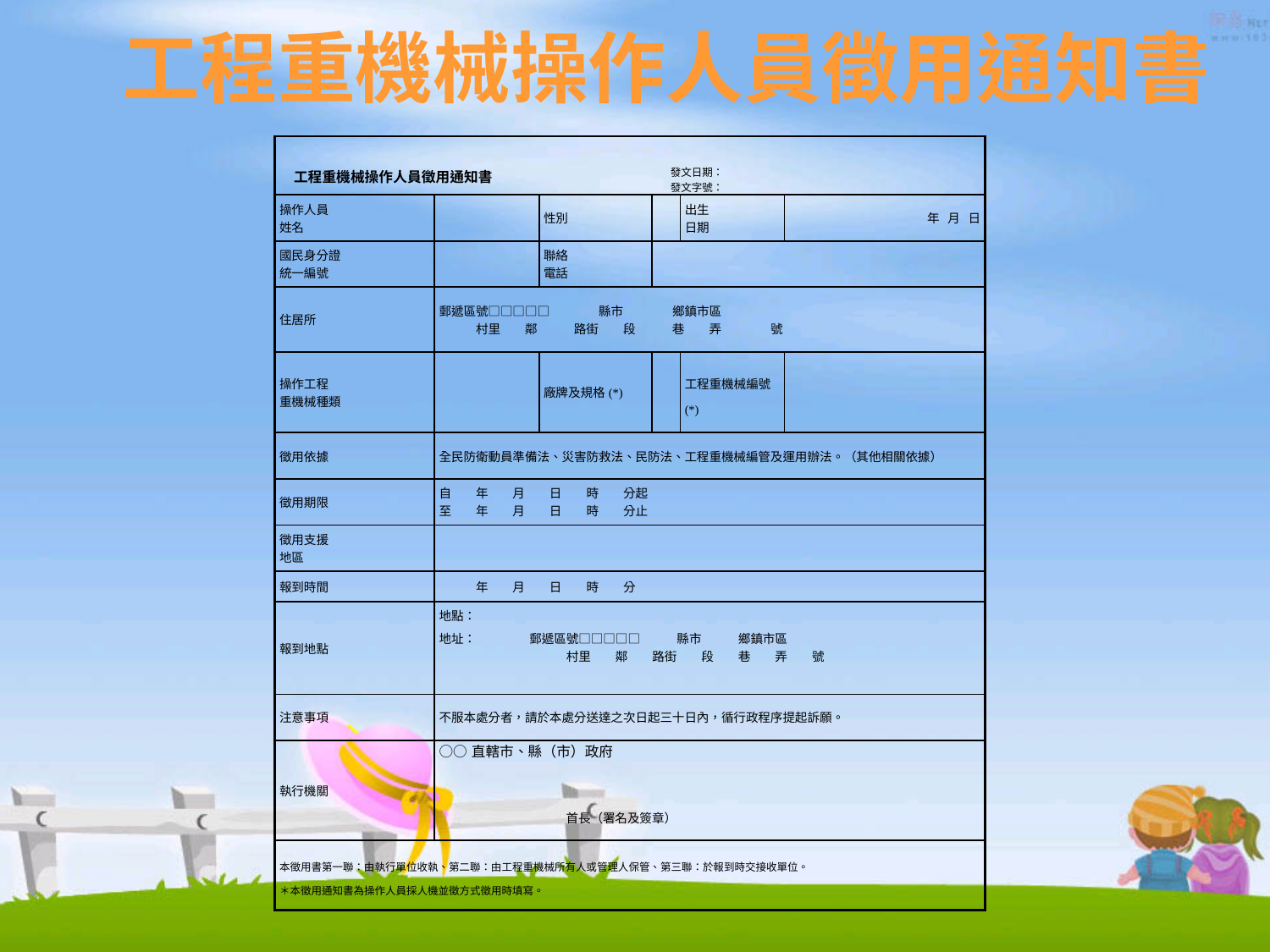

# 工程重機械操作人員徵用通知書
| 工程重機械操作人員徵用通知書 |  |  |  |  | 發文日期： 發文字號： |  |  |
| --- | --- | --- | --- | --- | --- | --- | --- |
| 操作人員 姓名 |  |  | 性別 |  |  | 出生 日期 | 年 月 日 |
| 國民身分證 統一編號 |  |  | 聯絡 電話 |  |  |  |  |
| 住居所 | 郵遞區號□□□□□　　　　縣市　　　　鄉鎮市區 　　　村里　　鄰　　　路街　　段　　　巷　　弄　　　　號 |  |  |  |  |  |  |
| 操作工程 重機械種類 |  |  | 廠牌及規格(\*) |  |  | 工程重機械編號(\*) |  |
| 徵用依據 | 全民防衛動員準備法、災害防救法、民防法、工程重機械編管及運用辦法。（其他相關依據） |  |  |  |  |  |  |
| 徵用期限 | 自　　年　　月　　日　　時　　分起 至　　年　　月　　日　　時　　分止 |  |  |  |  |  |  |
| 徵用支援 地區 |  |  |  |  |  |  |  |
| 報到時間 | 年　　月　　日　　時　　分 |  |  |  |  |  |  |
| 報到地點 | 地點： |  |  |  |  |  |  |
|  | 地址： | 郵遞區號□□□□□　　　縣市　　　鄉鎮市區 　　　村里　　鄰　　路街　　段　　巷　　弄　　號 |  |  |  |  |  |
| 注意事項 | 不服本處分者，請於本處分送達之次日起三十日內，循行政程序提起訴願。 |  |  |  |  |  |  |
| 執行機關 | ○○直轄市、縣（市）政府 |  |  |  |  |  |  |
|  | 首長（署名及簽章） |  |  |  |  |  |  |
| 本徵用書第一聯：由執行單位收執、第二聯：由工程重機械所有人或管理人保管、第三聯：於報到時交接收單位。 ＊本徵用通知書為操作人員採人機並徵方式徵用時填寫。 |  |  |  |  |  |  |  |